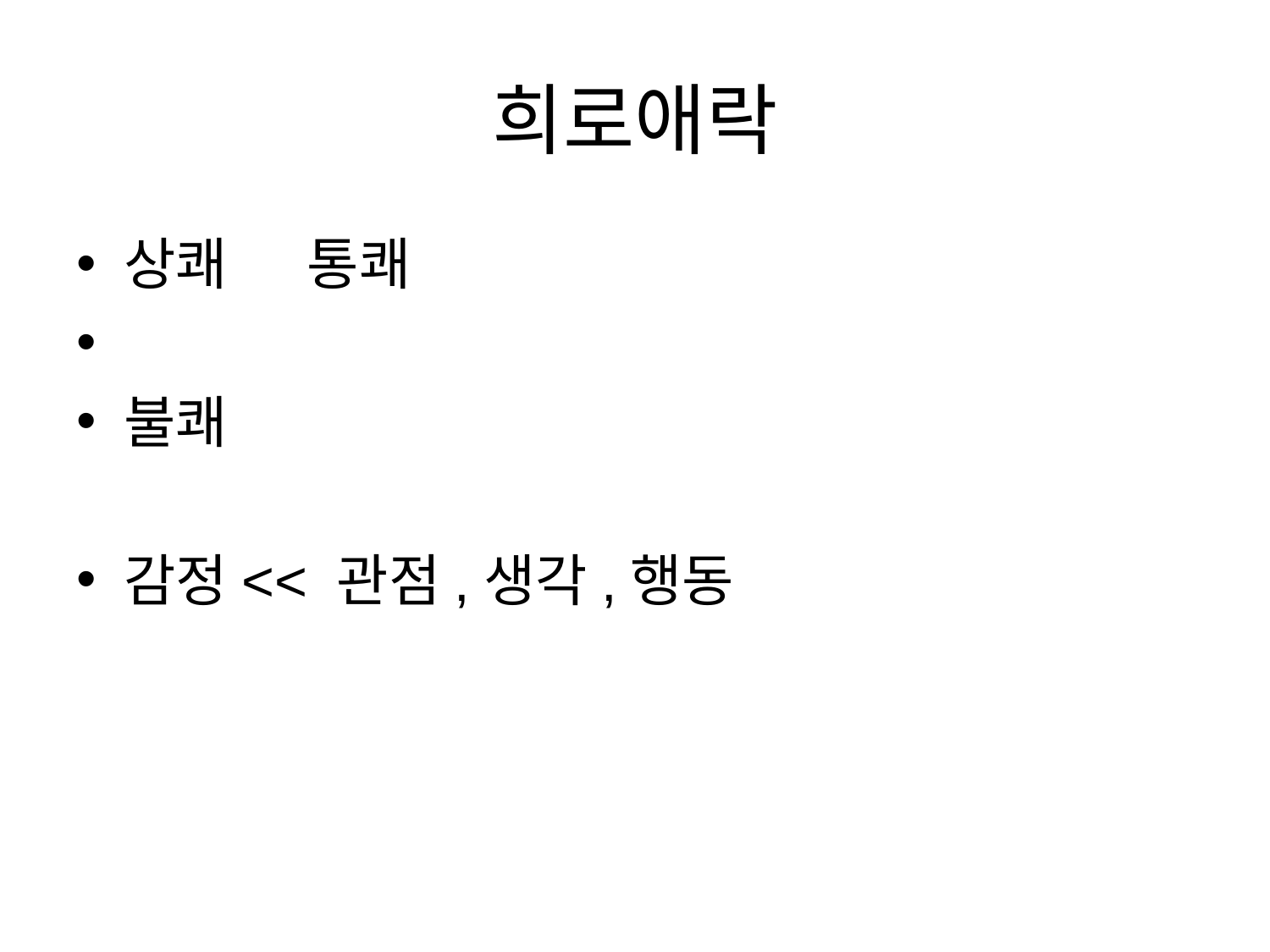

# 희로애락
상쾌     통쾌

불쾌

감정<< 관점,생각,행동